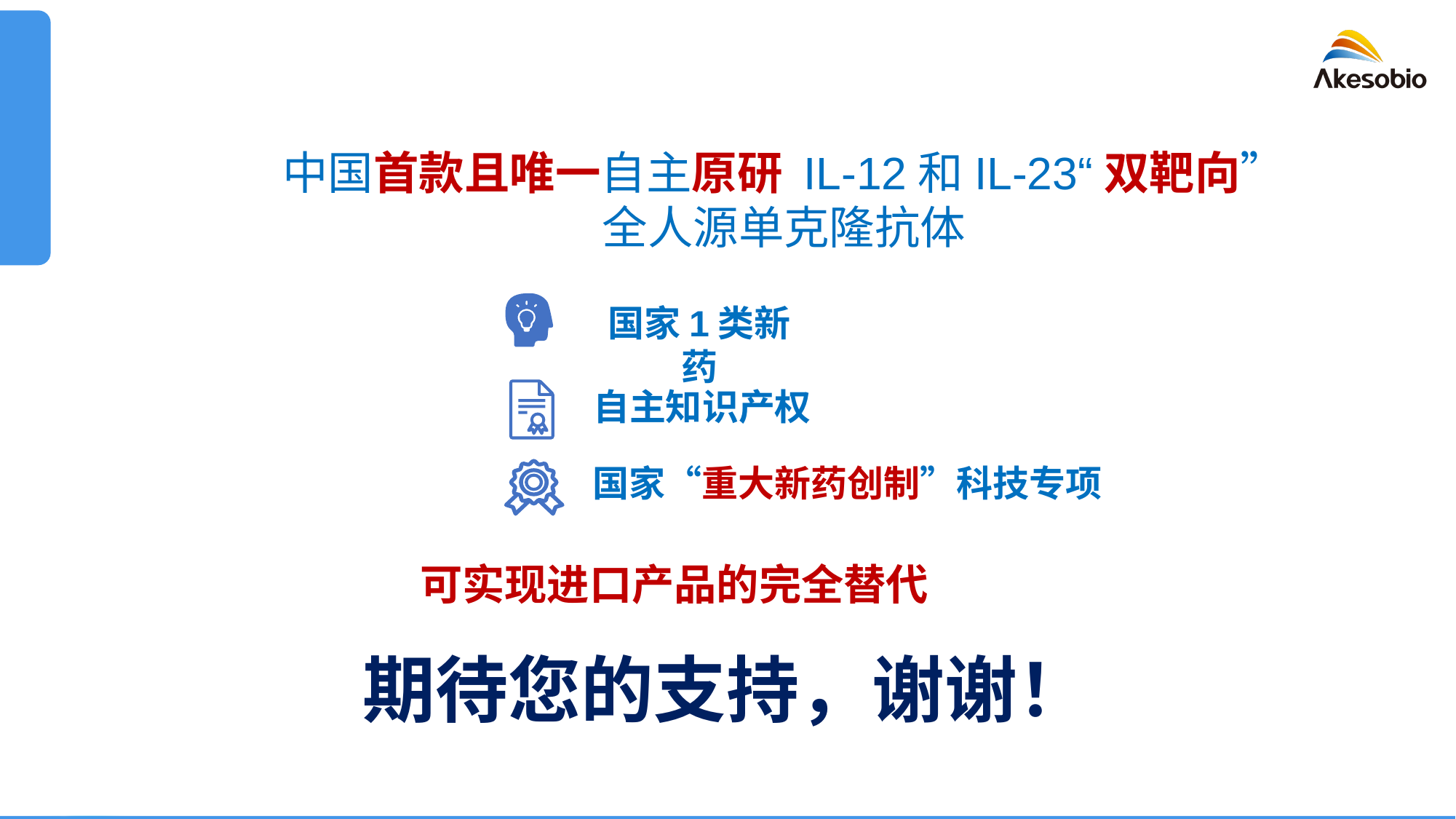

中国首款且唯一自主原研 IL-12和IL-23“双靶向”
全人源单克隆抗体

国家1类新药
自主知识产权

国家“重大新药创制”科技专项

可实现进口产品的完全替代
期待您的支持，谢谢！

11